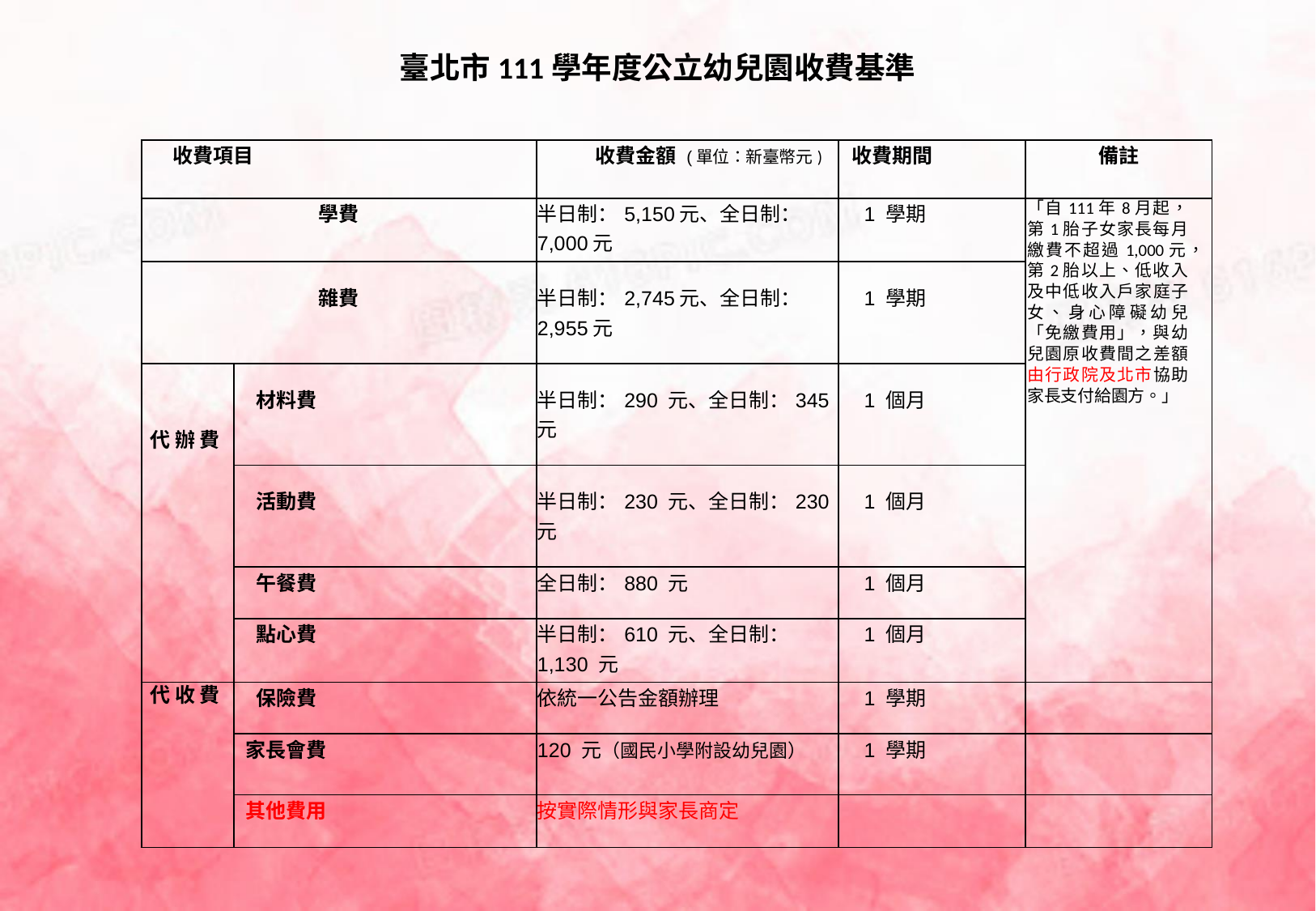

# 臺北市111學年度公立幼兒園收費基準
| 收費項目 |  | 收費金額 (單位：新臺幣元) | 收費期間 | 備註 |
| --- | --- | --- | --- | --- |
| 學費 |  | 半日制：5,150元、全日制：7,000元 | 1 學期 | 「自111年8月起，第1胎子女家長每月繳費不超過1,000元，第2胎以上、低收入及中低收入戶家庭子女、身心障礙幼兒「免繳費用」，與幼兒園原收費間之差額由行政院及北市協助家長支付給園方。」 |
| 雜費 |  | 半日制：2,745元、全日制：2,955元 | 1 學期 |  |
| 代 辦 費 | 材料費 | 半日制：290 元、全日制：345 元 | 1 個月 |  |
|  | 活動費 | 半日制：230 元、全日制：230 元 | 1 個月 |  |
|  | 午餐費 | 全日制：880 元 | 1 個月 |  |
|  | 點心費 | 半日制：610 元、全日制：1,130 元 | 1 個月 |  |
| 代 收 費 | 保險費 | 依統一公告金額辦理 | 1 學期 |  |
|  | 家長會費 | 120 元（國民小學附設幼兒園） | 1 學期 |  |
|  | 其他費用 | 按實際情形與家長商定 |  |  |